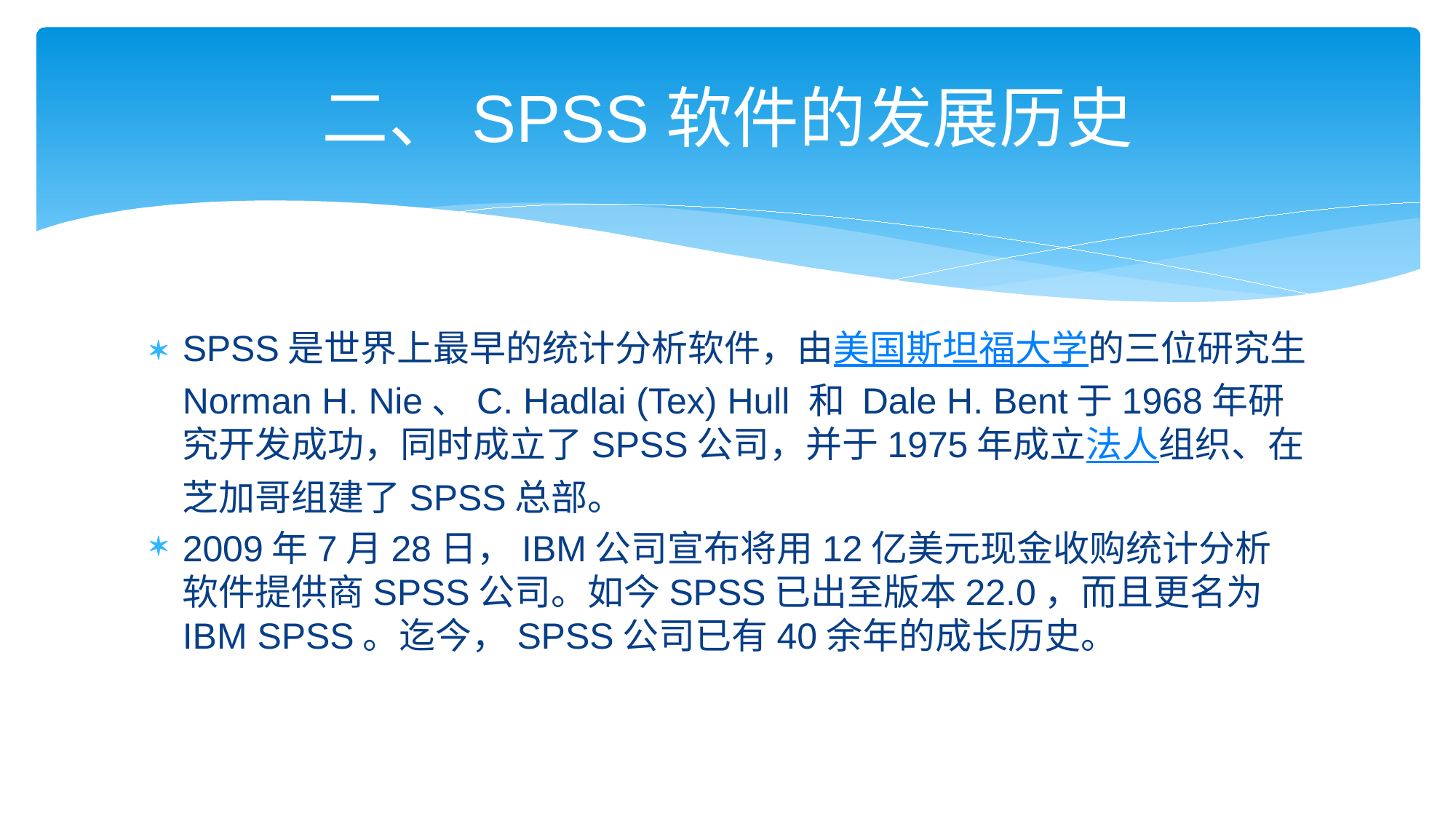

# 二、SPSS软件的发展历史
SPSS是世界上最早的统计分析软件，由美国斯坦福大学的三位研究生Norman H. Nie、C. Hadlai (Tex) Hull 和 Dale H. Bent于1968年研究开发成功，同时成立了SPSS公司，并于1975年成立法人组织、在芝加哥组建了SPSS总部。
2009年7月28日，IBM公司宣布将用12亿美元现金收购统计分析软件提供商SPSS公司。如今SPSS已出至版本22.0，而且更名为IBM SPSS。迄今，SPSS公司已有40余年的成长历史。